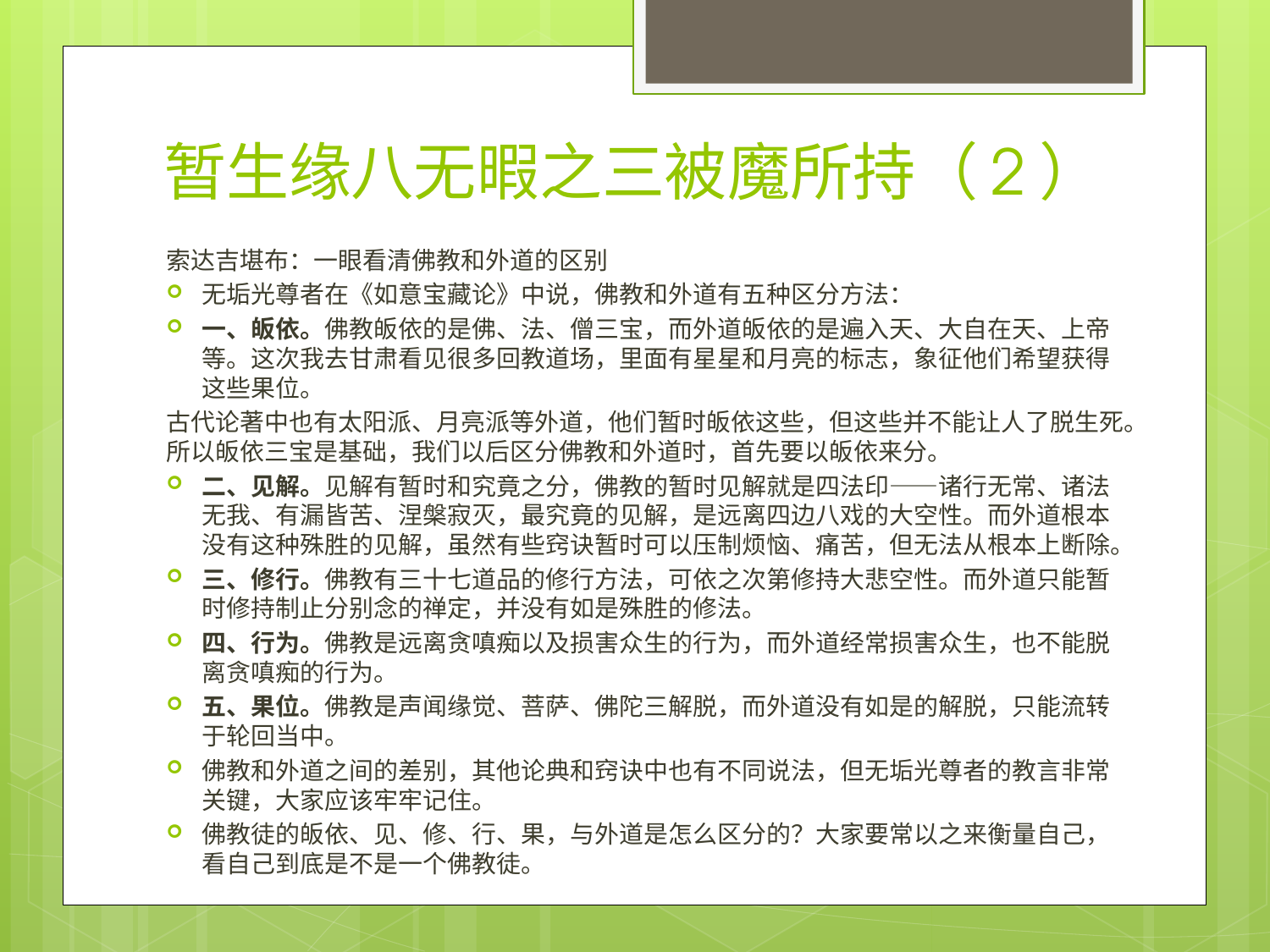

# 暂生缘八无暇之三被魔所持（2）

索达吉堪布：一眼看清佛教和外道的区别
无垢光尊者在《如意宝藏论》中说，佛教和外道有五种区分方法：
一、皈依。佛教皈依的是佛、法、僧三宝，而外道皈依的是遍入天、大自在天、上帝等。这次我去甘肃看见很多回教道场，里面有星星和月亮的标志，象征他们希望获得这些果位。
古代论著中也有太阳派、月亮派等外道，他们暂时皈依这些，但这些并不能让人了脱生死。所以皈依三宝是基础，我们以后区分佛教和外道时，首先要以皈依来分。
二、见解。见解有暂时和究竟之分，佛教的暂时见解就是四法印——诸行无常、诸法无我、有漏皆苦、涅槃寂灭，最究竟的见解，是远离四边八戏的大空性。而外道根本没有这种殊胜的见解，虽然有些窍诀暂时可以压制烦恼、痛苦，但无法从根本上断除。
三、修行。佛教有三十七道品的修行方法，可依之次第修持大悲空性。而外道只能暂时修持制止分别念的禅定，并没有如是殊胜的修法。
四、行为。佛教是远离贪嗔痴以及损害众生的行为，而外道经常损害众生，也不能脱离贪嗔痴的行为。
五、果位。佛教是声闻缘觉、菩萨、佛陀三解脱，而外道没有如是的解脱，只能流转于轮回当中。
佛教和外道之间的差别，其他论典和窍诀中也有不同说法，但无垢光尊者的教言非常关键，大家应该牢牢记住。
佛教徒的皈依、见、修、行、果，与外道是怎么区分的？大家要常以之来衡量自己，看自己到底是不是一个佛教徒。